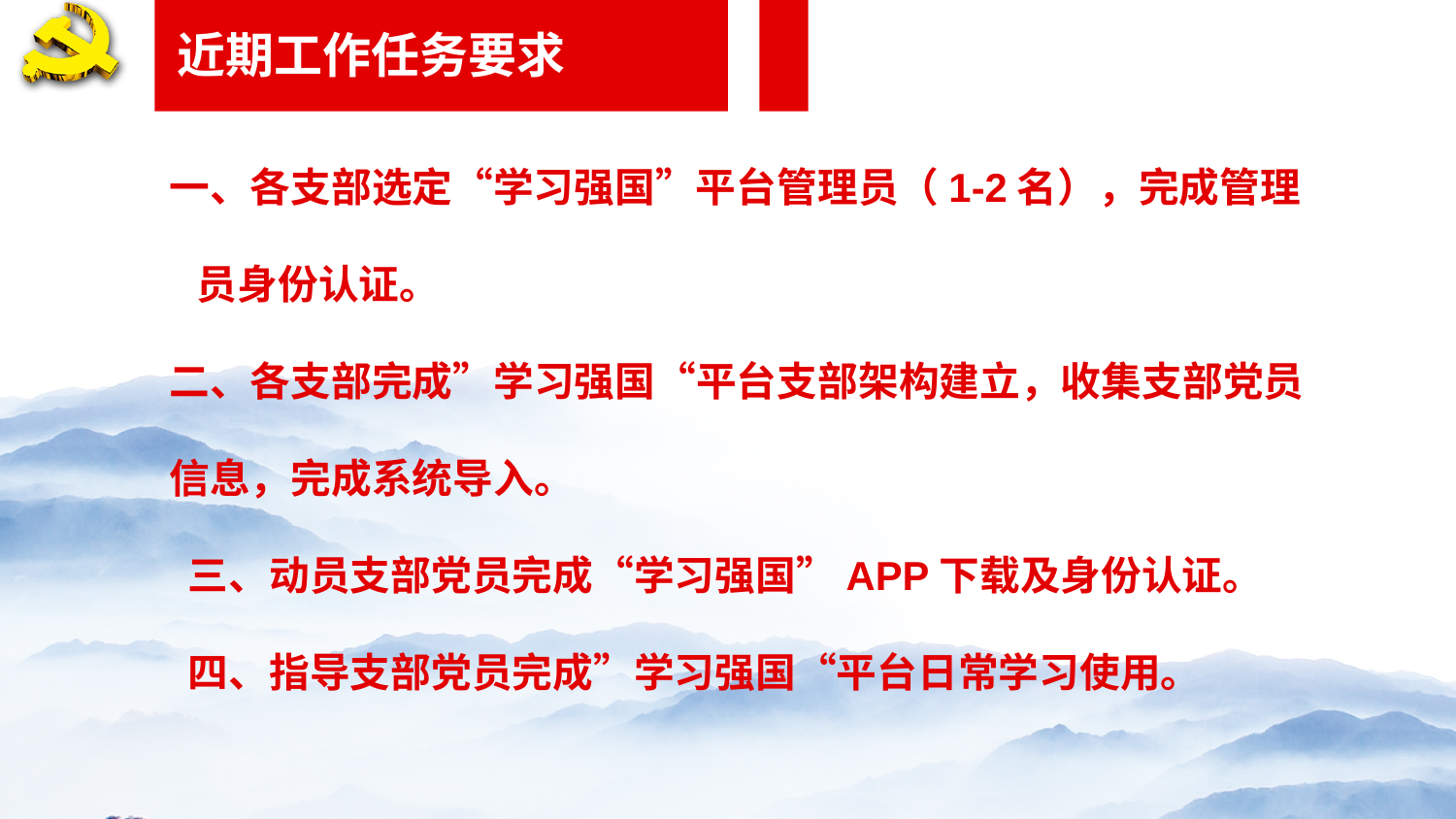

近期工作任务要求
一、各支部选定“学习强国”平台管理员（1-2名），完成管理      员身份认证。
二、各支部完成”学习强国“平台支部架构建立，收集支部党员信息，完成系统导入。
 三、动员支部党员完成“学习强国”APP下载及身份认证。
 四、指导支部党员完成”学习强国“平台日常学习使用。